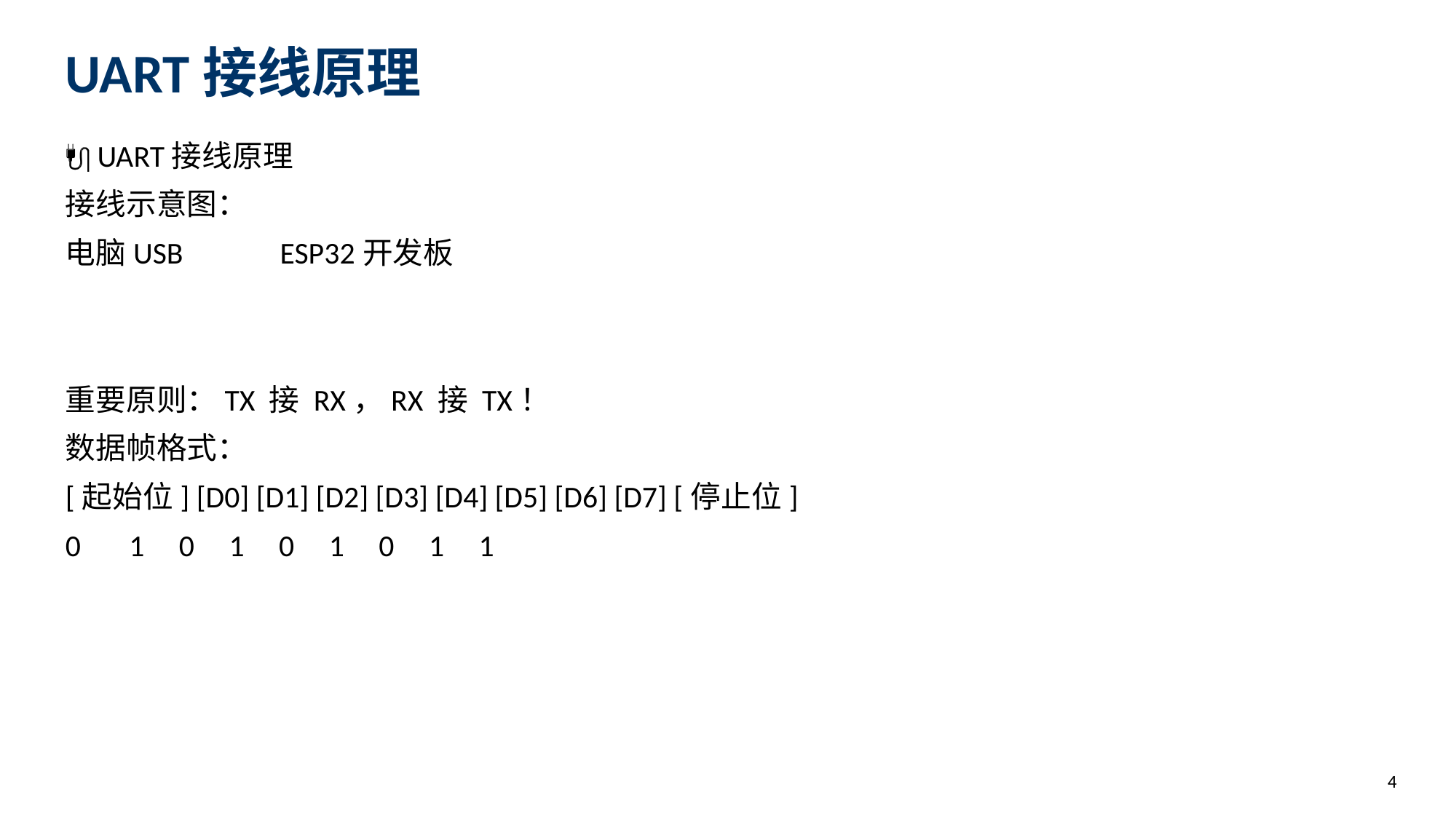

UART接线原理
🔌 UART接线原理
接线示意图：
电脑USB              ESP32开发板

重要原则：TX 接 RX，RX 接 TX！
数据帧格式：
[起始位] [D0] [D1] [D2] [D3] [D4] [D5] [D6] [D7] [停止位]
0       1     0     1     0     1     0     1     1
4